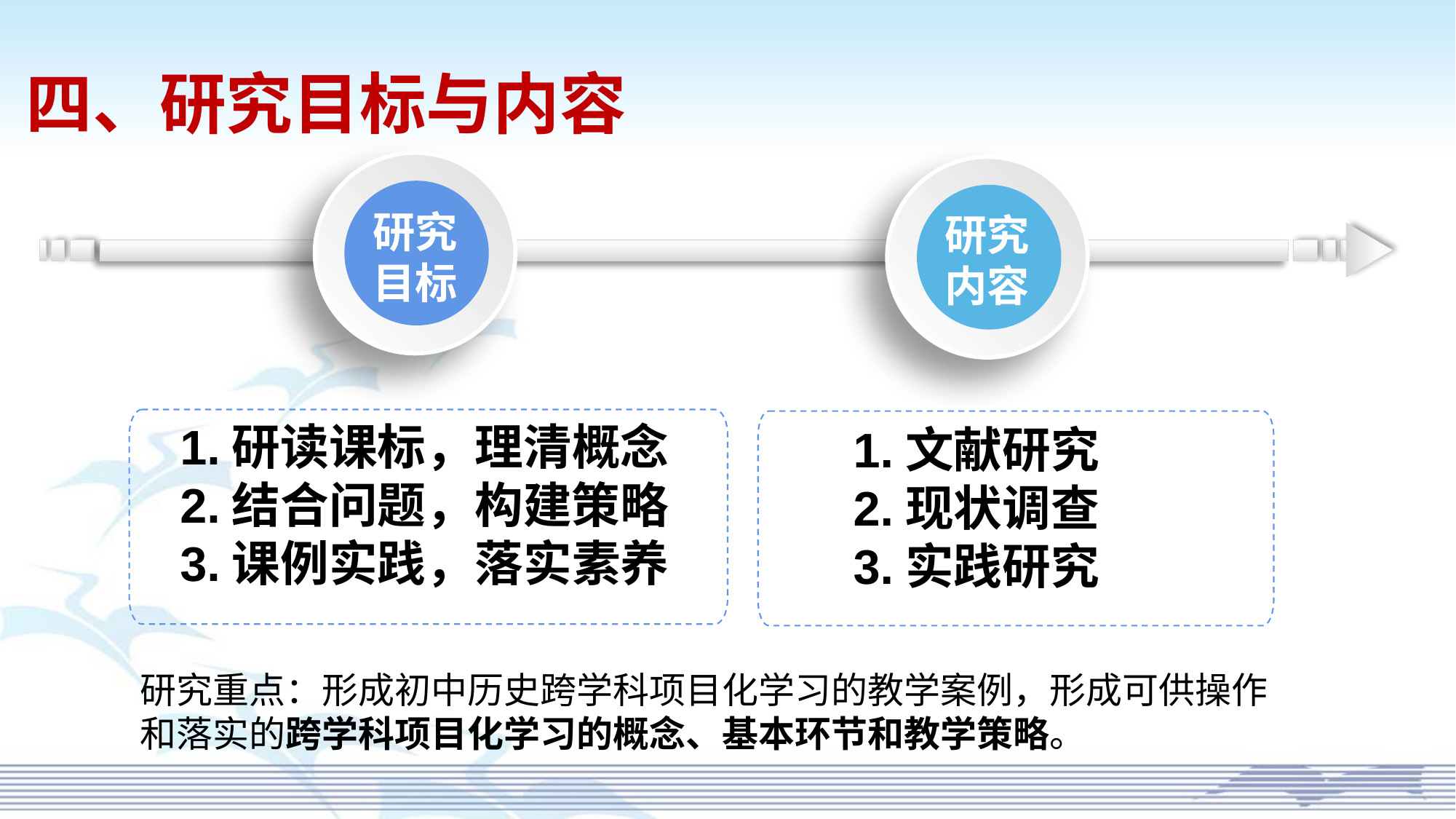

四、研究目标与内容

研究目标

研究内容

1.研读课标，理清概念
2.结合问题，构建策略
3.课例实践，落实素养

   1.文献研究
   2.现状调查
   3.实践研究
研究重点：形成初中历史跨学科项目化学习的教学案例，形成可供操作和落实的跨学科项目化学习的概念、基本环节和教学策略。